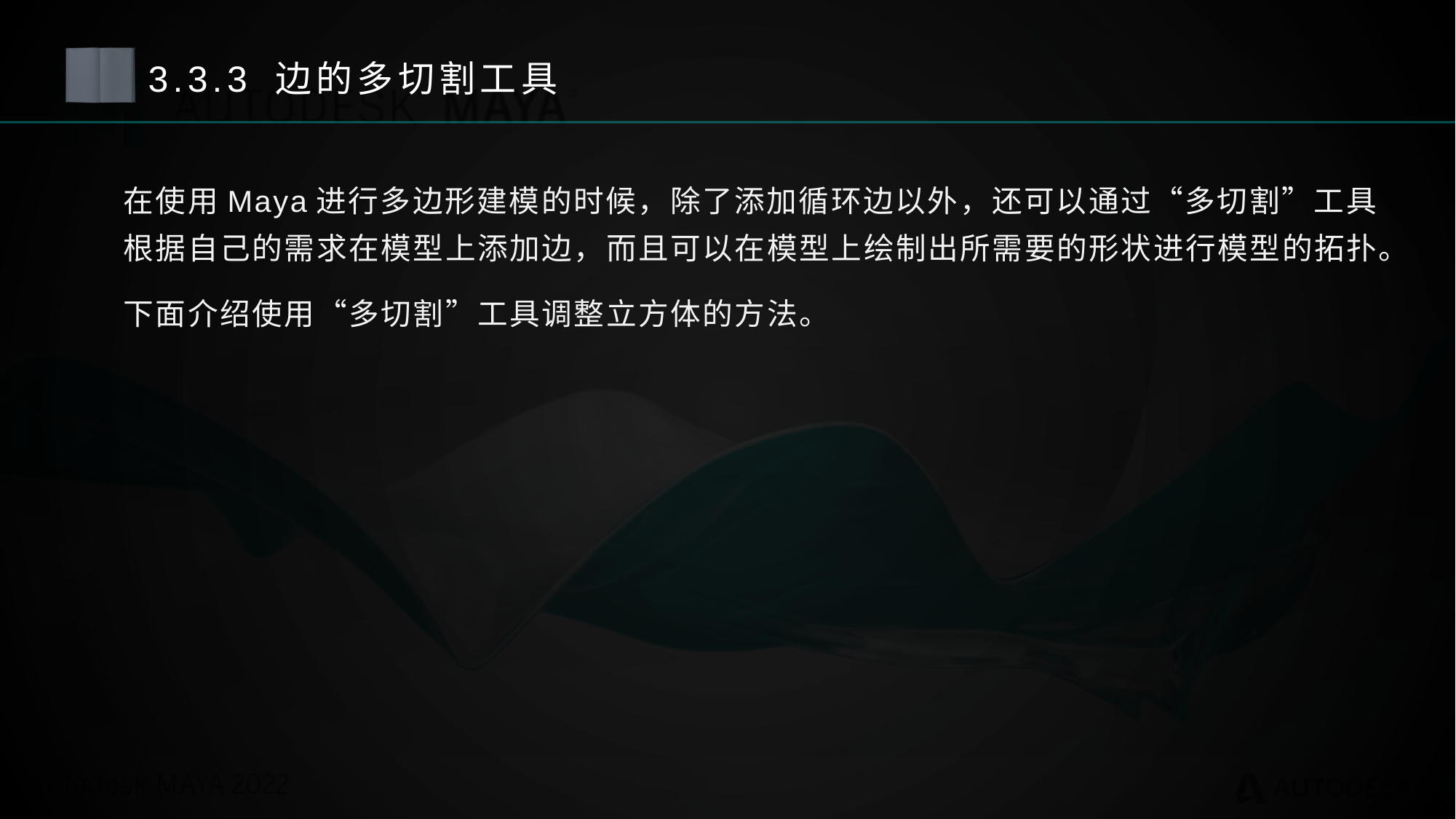

3.3.3 边的多切割工具
在使用Maya进行多边形建模的时候，除了添加循环边以外，还可以通过“多切割”工具根据自己的需求在模型上添加边，而且可以在模型上绘制出所需要的形状进行模型的拓扑。
下面介绍使用“多切割”工具调整立方体的方法。